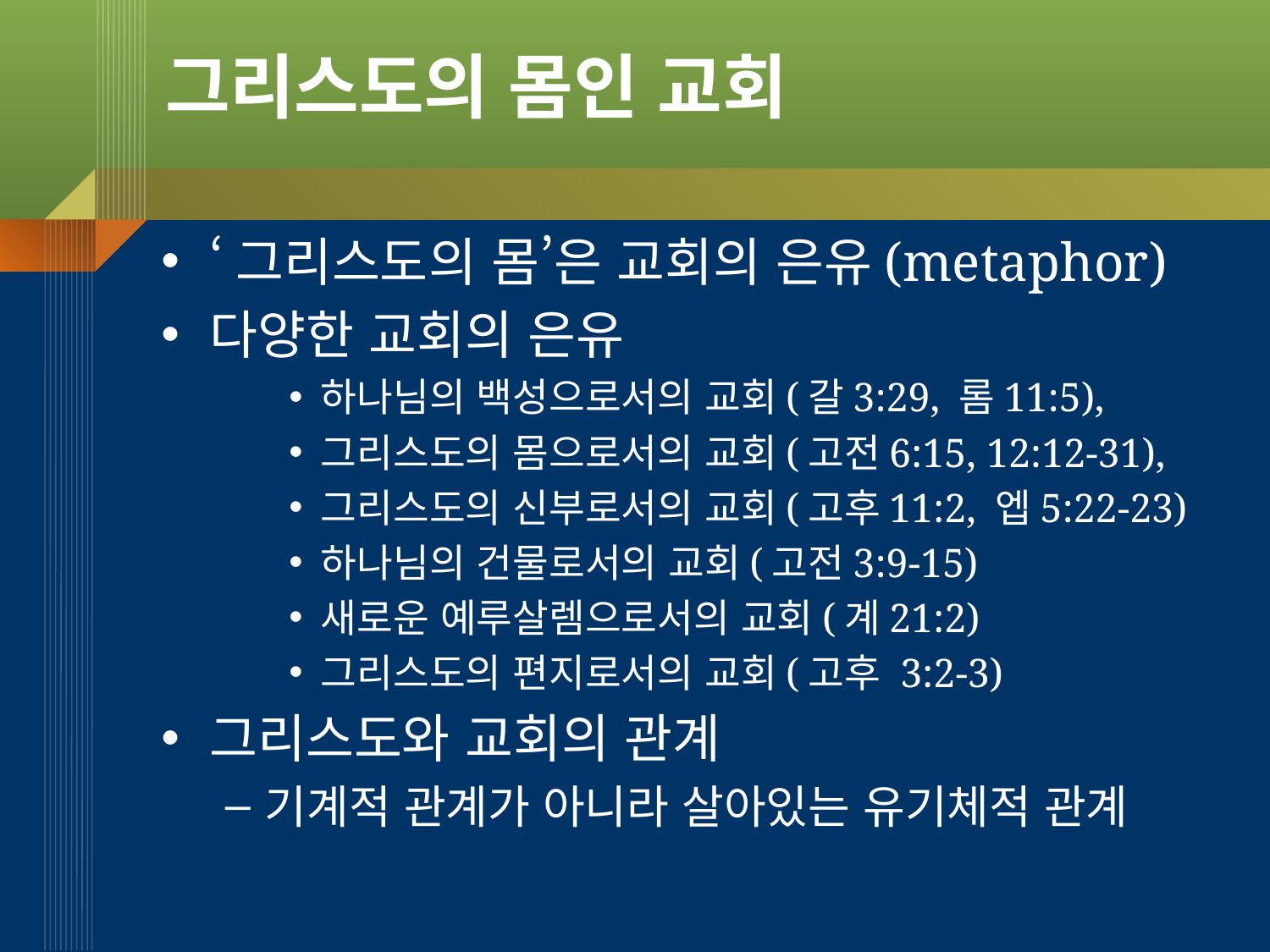

# 그리스도의 몸인 교회
‘그리스도의 몸’은 교회의 은유(metaphor)
다양한 교회의 은유
하나님의 백성으로서의 교회(갈3:29, 롬11:5),
그리스도의 몸으로서의 교회(고전6:15, 12:12-31),
그리스도의 신부로서의 교회(고후11:2, 엡5:22-23)
하나님의 건물로서의 교회(고전3:9-15)
새로운 예루살렘으로서의 교회(계21:2)
그리스도의 편지로서의 교회(고후 3:2-3)
그리스도와 교회의 관계
기계적 관계가 아니라 살아있는 유기체적 관계